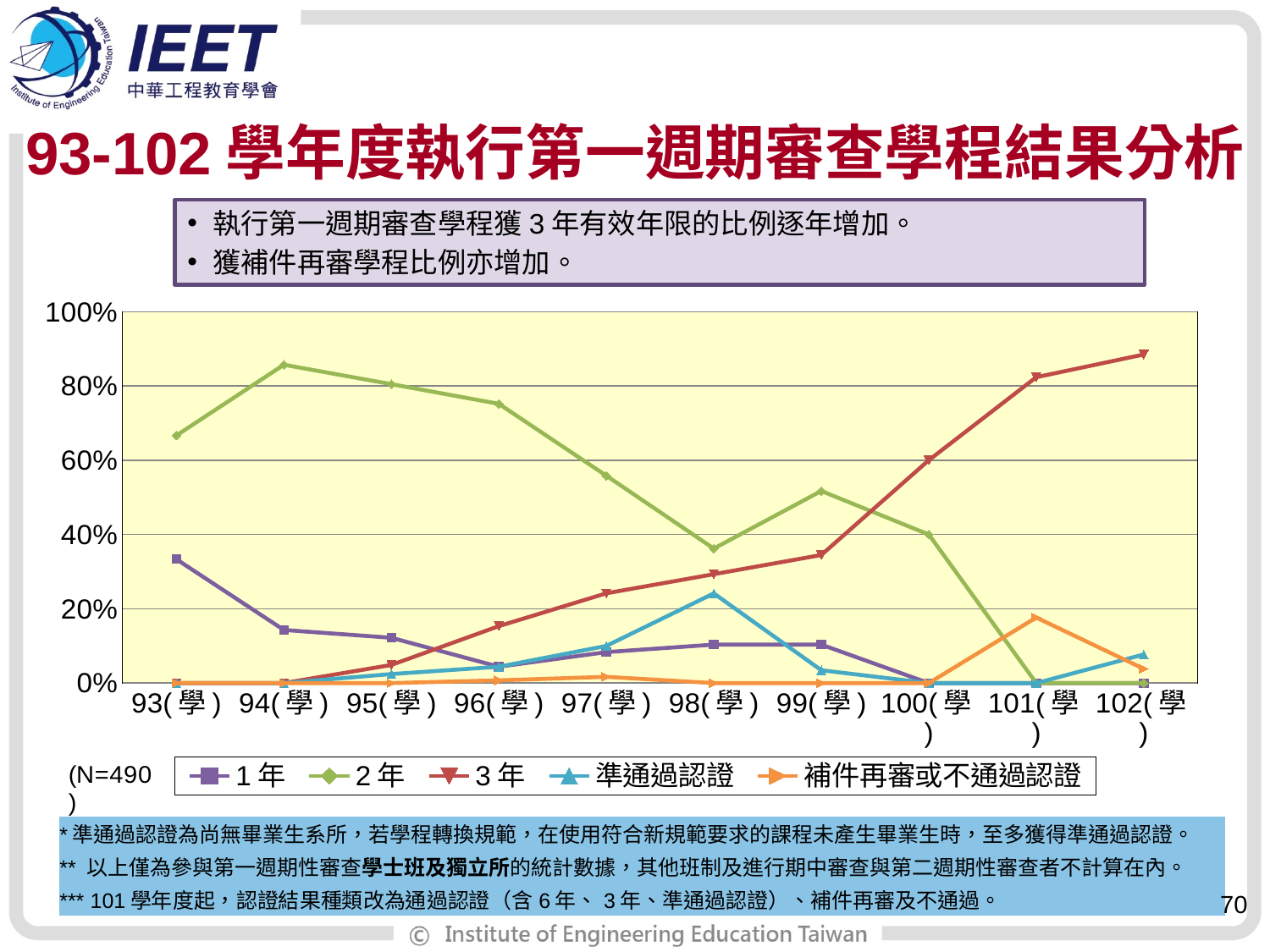

# 93-102學年度執行第一週期審查學程結果分析
執行第一週期審查學程獲3年有效年限的比例逐年增加。
獲補件再審學程比例亦增加。

### Chart

| Category | 1年 | 2年 | 3年 | 準通過認證 | 補件再審或不通過認證 |
|---|---|---|---|---|---|
| 93(學) | 0.3333333333333333 | 0.6666666666666666 | 0.0 | 0.0 | 0.0 |
| 94(學) | 0.14285714285714546 | 0.8571428571428577 | 0.0 | 0.0 | 0.0 |
| 95(學) | 0.1219512195121951 | 0.8048780487804879 | 0.04878048780487914 | 0.024390243902439025 | 0.0 |
| 96(學) | 0.04379562043795703 | 0.7518248175182641 | 0.15328467153284694 | 0.04379562043795703 | 0.007299270072992824 |
| 97(學) | 0.08333333333333334 | 0.5583333333333333 | 0.2416666666666667 | 0.1 | 0.0166666666666667 |
| 98(學) | 0.10344827586206895 | 0.36206896551725193 | 0.2931034482758623 | 0.2413793103448277 | 0.0 |
| 99(學) | 0.10344827586206895 | 0.5172413793103449 | 0.3448275862069011 | 0.034482758620689655 | 0.0 |
| 100(學) | 0.0 | 0.4 | 0.6000000000000006 | 0.0 | 0.0 |
| 101(學) | 0.0 | 0.0 | 0.8235294117647058 | 0.0 | 0.1764705882352942 |
| 102(學) | 0.0 | 0.0 | 0.8846153846153847 | 0.07692307692307693 | 0.038461538461538464 |
| \*準通過認證為尚無畢業生系所，若學程轉換規範，在使用符合新規範要求的課程未產生畢業生時，至多獲得準通過認證。 |
| --- |
| \*\* 以上僅為參與第一週期性審查學士班及獨立所的統計數據，其他班制及進行期中審查與第二週期性審查者不計算在內。 |
| \*\*\* 101學年度起，認證結果種類改為通過認證（含6年、3年、準通過認證）、補件再審及不通過。 |
70